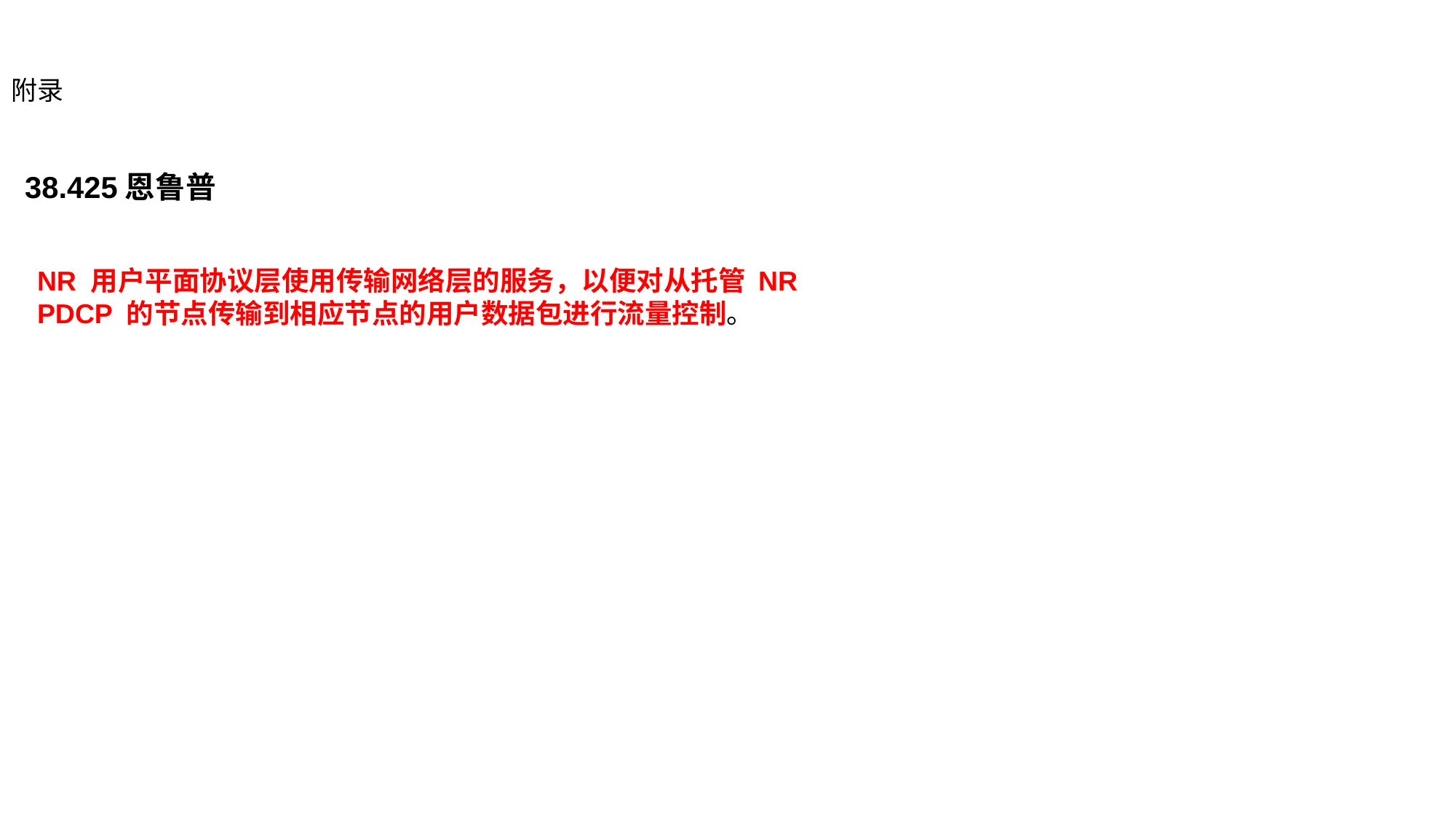

附录

#
38.425恩鲁普
NR 用户平面协议层使用传输网络层的服务，以便对从托管 NR PDCP 的节点传输到相应节点的用户数据包进行流量控制。